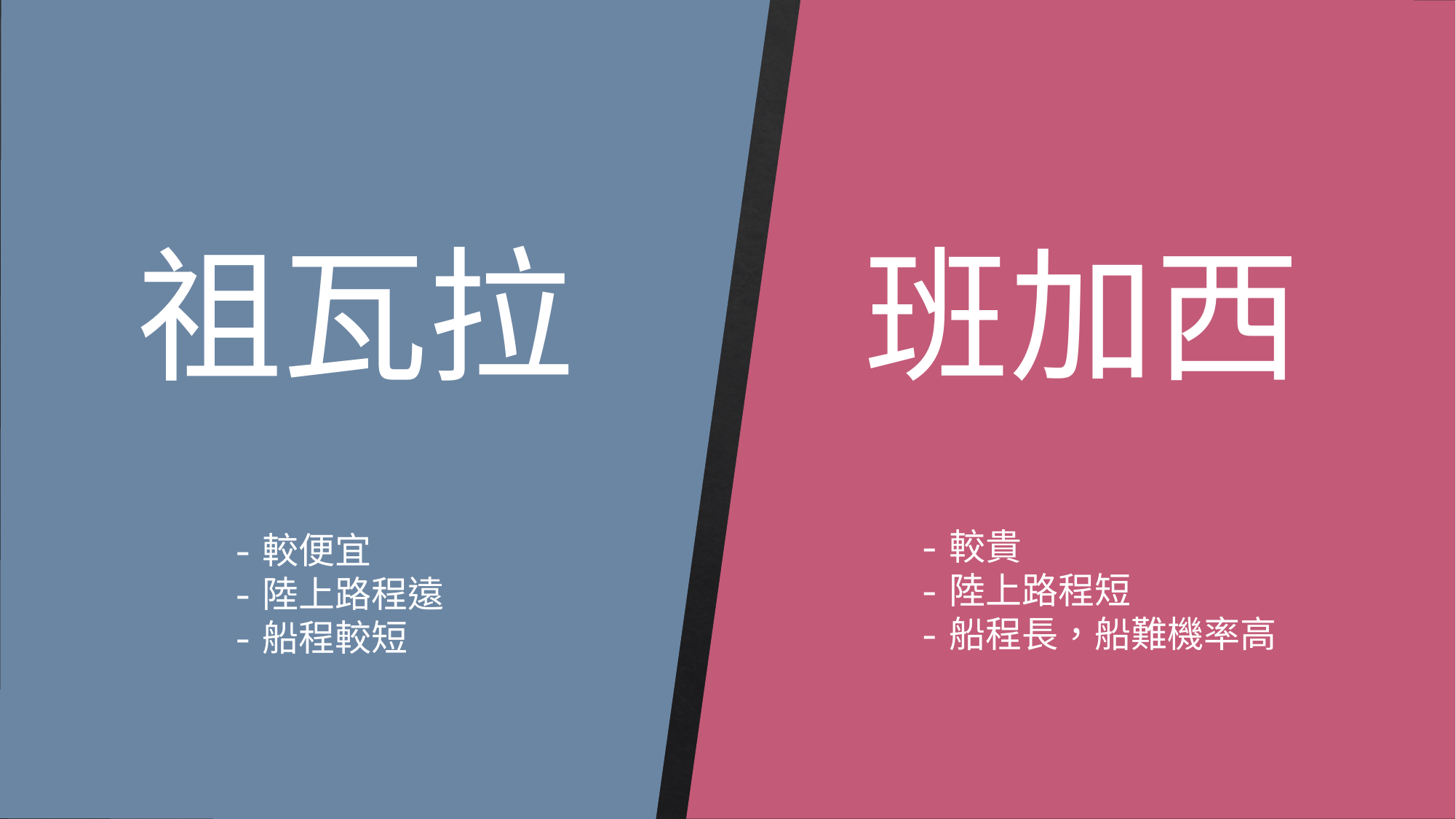

祖瓦拉
班加西
-較貴
-陸上路程短
-船程長，船難機率高
-較便宜
-陸上路程遠
-船程較短